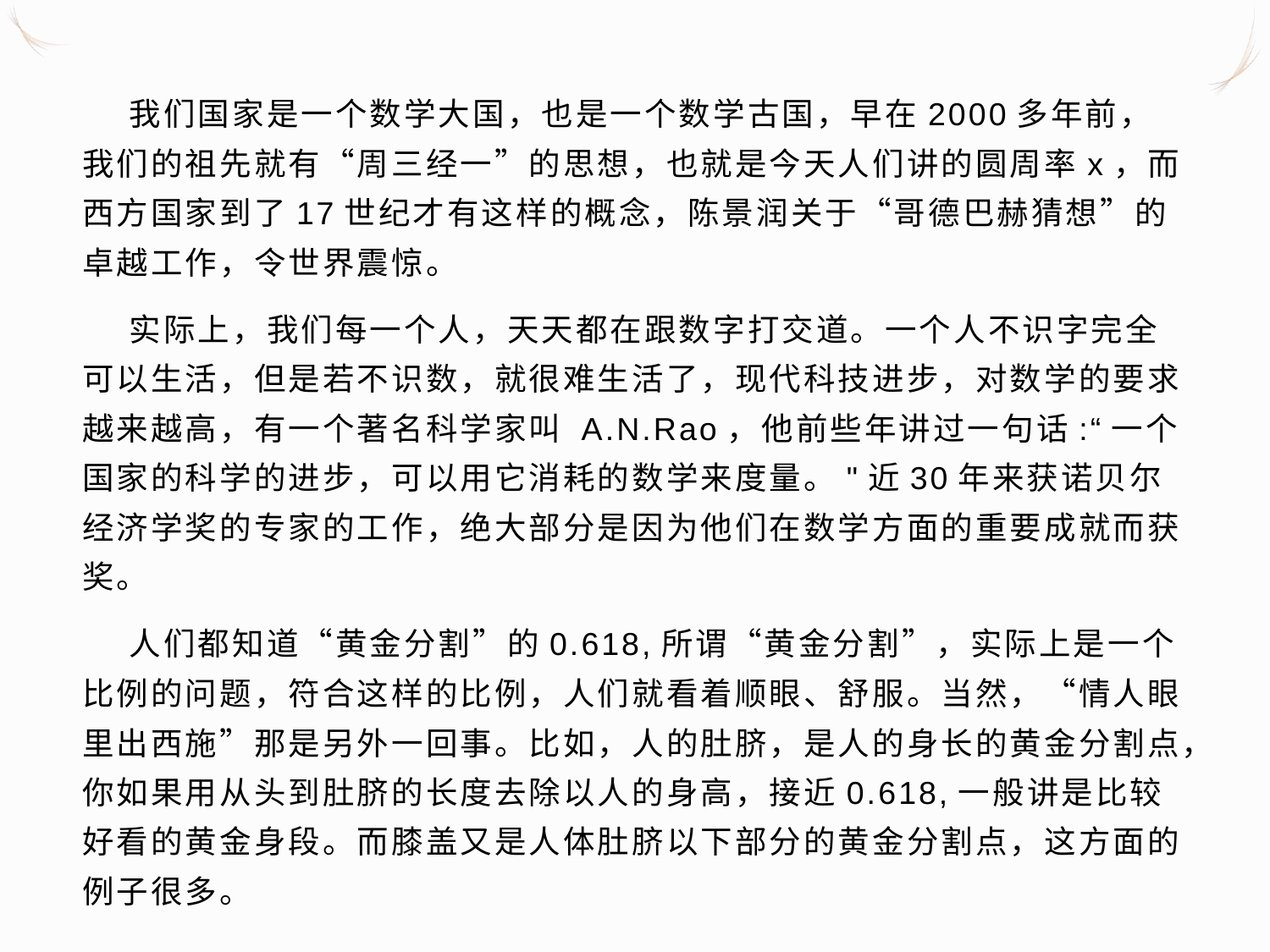

我们国家是一个数学大国，也是一个数学古国，早在2000多年前，我们的祖先就有“周三经一”的思想，也就是今天人们讲的圆周率x，而西方国家到了17世纪才有这样的概念，陈景润关于“哥德巴赫猜想”的卓越工作，令世界震惊。
    实际上，我们每一个人，天天都在跟数字打交道。一个人不识字完全可以生活，但是若不识数，就很难生活了，现代科技进步，对数学的要求越来越高，有一个著名科学家叫 A.N.Rao，他前些年讲过一句话:“一个国家的科学的进步，可以用它消耗的数学来度量。"近30年来获诺贝尔经济学奖的专家的工作，绝大部分是因为他们在数学方面的重要成就而获奖。
    人们都知道“黄金分割”的0.618,所谓“黄金分割”，实际上是一个比例的问题，符合这样的比例，人们就看着顺眼、舒服。当然，“情人眼里出西施”那是另外一回事。比如，人的肚脐，是人的身长的黄金分割点，你如果用从头到肚脐的长度去除以人的身高，接近0.618,一般讲是比较好看的黄金身段。而膝盖又是人体肚脐以下部分的黄金分割点，这方面的例子很多。